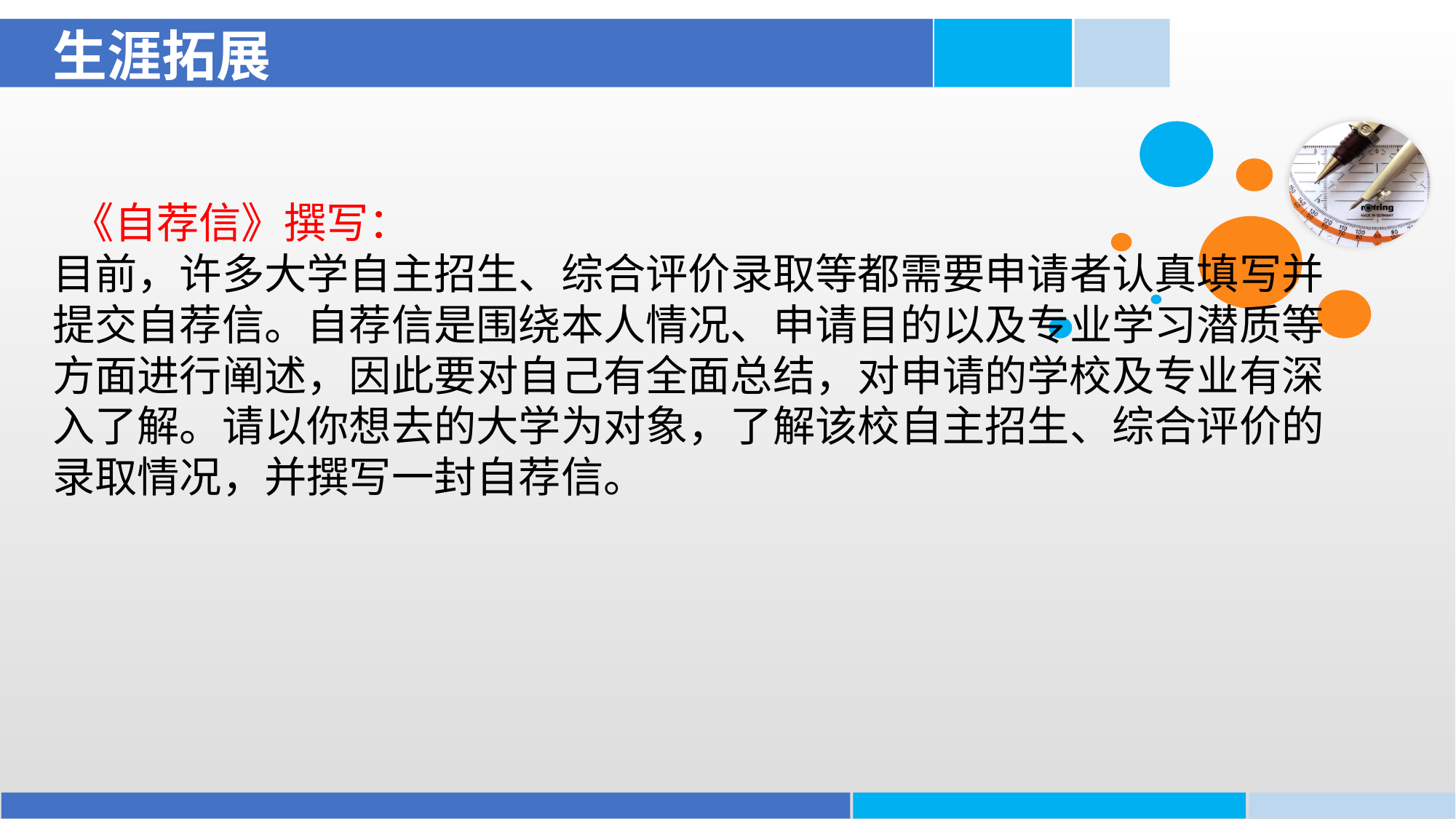

生涯拓展
 《自荐信》撰写：
目前，许多大学自主招生、综合评价录取等都需要申请者认真填写并提交自荐信。自荐信是围绕本人情况、申请目的以及专业学习潜质等方面进行阐述，因此要对自己有全面总结，对申请的学校及专业有深入了解。请以你想去的大学为对象，了解该校自主招生、综合评价的录取情况，并撰写一封自荐信。